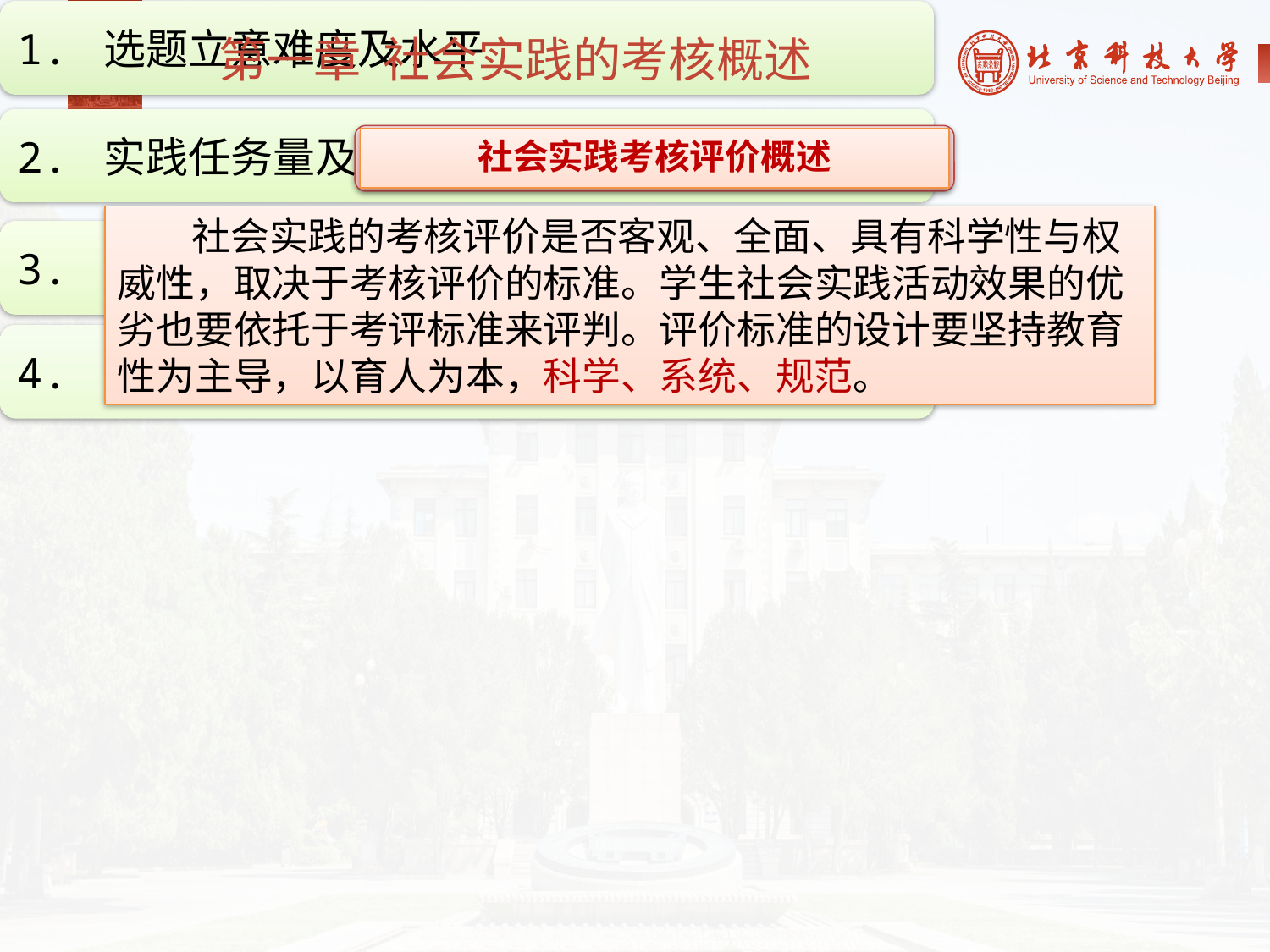

第一章  社会实践的考核概述

社会实践考核评价概述
社会实践的考核评价是否客观、全面、具有科学性与权威性，取决于考核评价的标准。学生社会实践活动效果的优劣也要依托于考评标准来评判。评价标准的设计要坚持教育性为主导，以育人为本，科学、系统、规范。
1. 选题立意难度及水平
2. 实践任务量及完成效果
3. 实践价值及社会影响
4. 报告或答辩完成情况